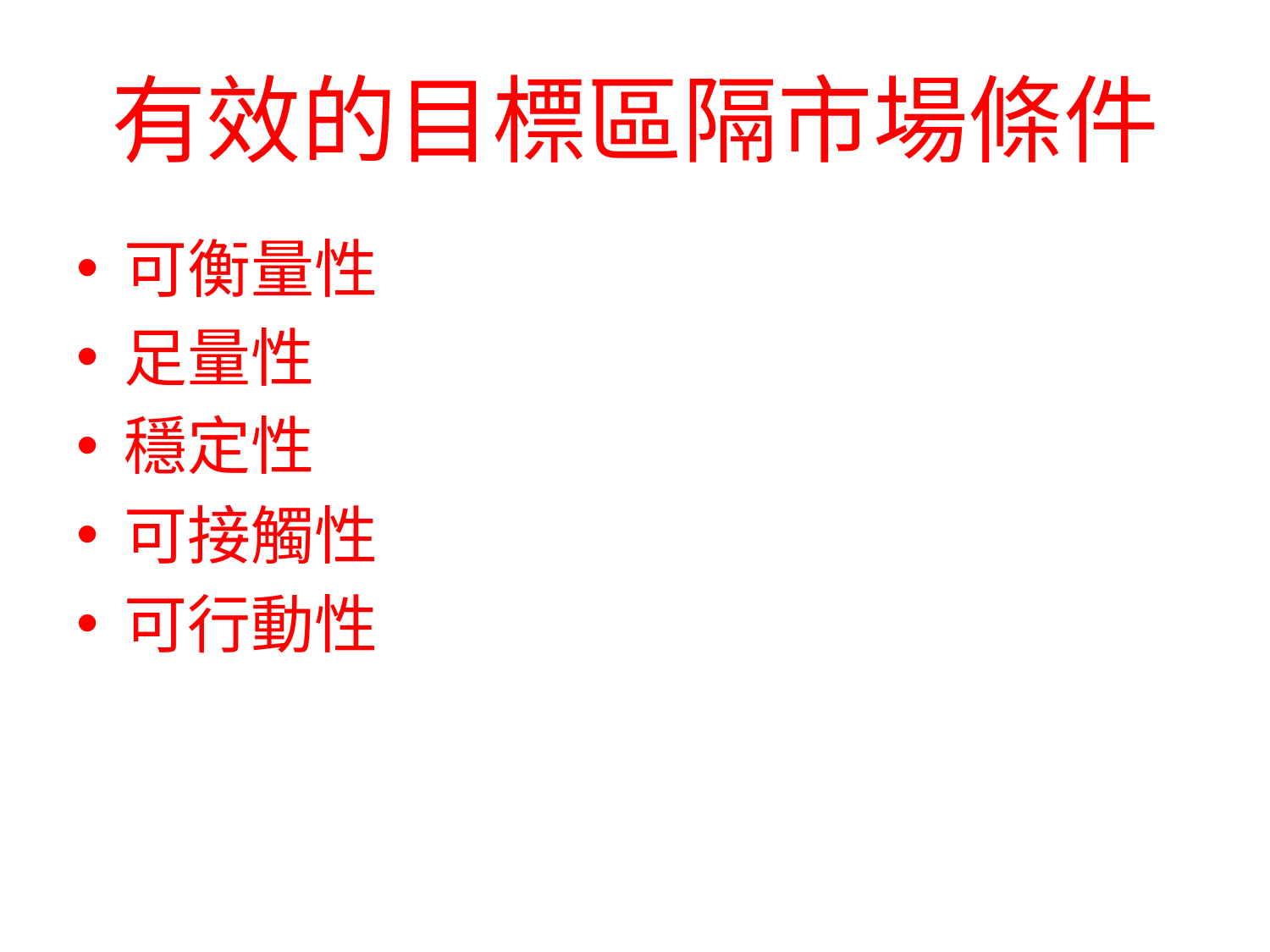

# 有效的目標區隔市場條件
可衡量性
足量性
穩定性
可接觸性
可行動性